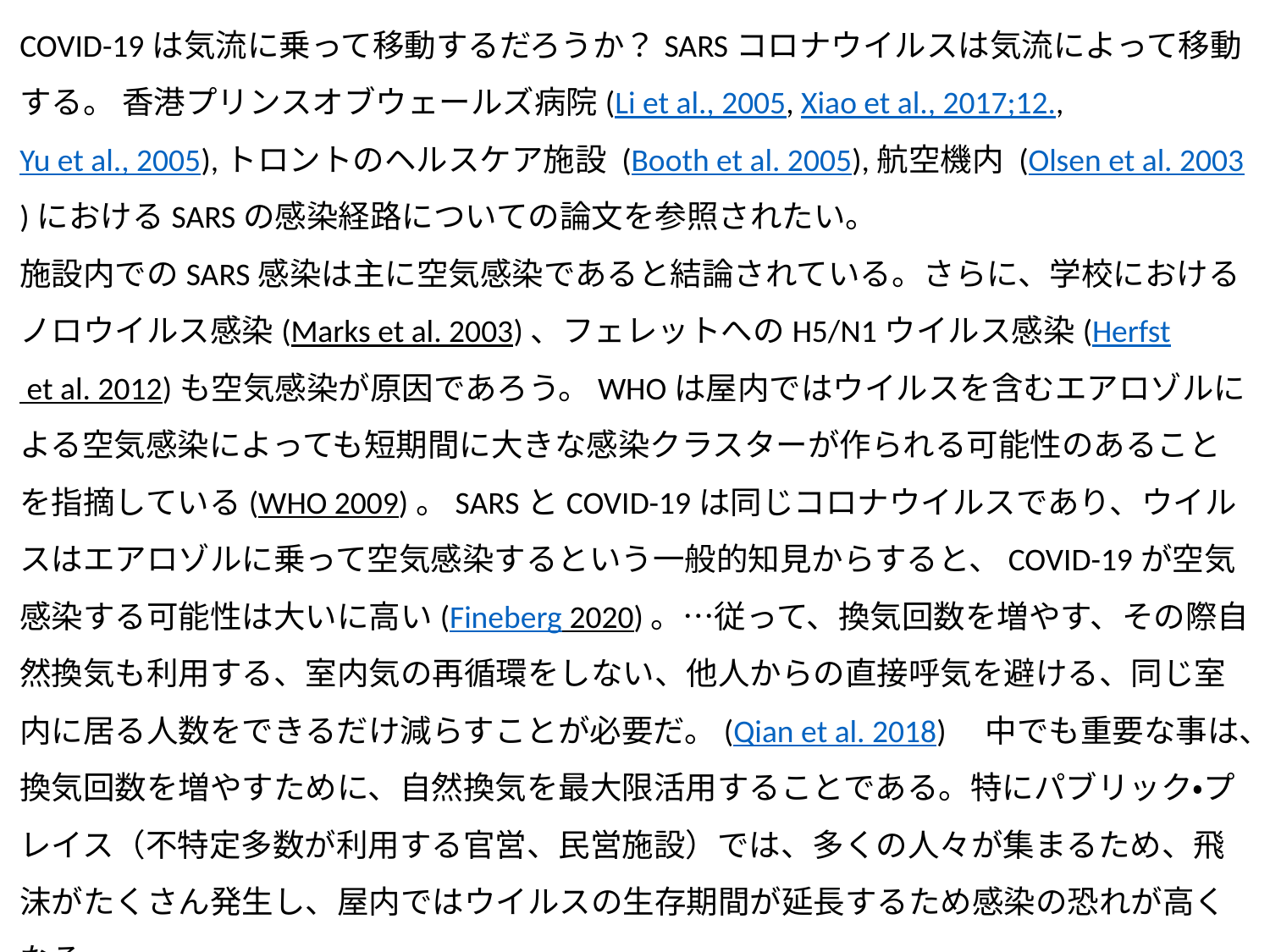

COVID-19は気流に乗って移動するだろうか？SARSコロナウイルスは気流によって移動する。 香港プリンスオブウェールズ病院(Li et al., 2005, Xiao et al., 2017;12., Yu et al., 2005),トロントのヘルスケア施設 (Booth et al. 2005),航空機内 (Olsen et al. 2003)におけるSARSの感染経路についての論文を参照されたい。
施設内でのSARS感染は主に空気感染であると結論されている。さらに、学校におけるノロウイルス感染(Marks et al. 2003)、フェレットへのH5/N1ウイルス感染(Herfst et al. 2012)も空気感染が原因であろう。WHOは屋内ではウイルスを含むエアロゾルによる空気感染によっても短期間に大きな感染クラスターが作られる可能性のあることを指摘している(WHO 2009)。SARSとCOVID-19は同じコロナウイルスであり、ウイルスはエアロゾルに乗って空気感染するという一般的知見からすると、COVID-19が空気感染する可能性は大いに高い(Fineberg 2020)。…従って、換気回数を増やす、その際自然換気も利用する、室内気の再循環をしない、他人からの直接呼気を避ける、同じ室内に居る人数をできるだけ減らすことが必要だ。(Qian et al. 2018)　中でも重要な事は、換気回数を増やすために、自然換気を最大限活用することである。特にパブリック・プレイス（不特定多数が利用する官営、民営施設）では、多くの人々が集まるため、飛沫がたくさん発生し、屋内ではウイルスの生存期間が延長するため感染の恐れが高くなる。